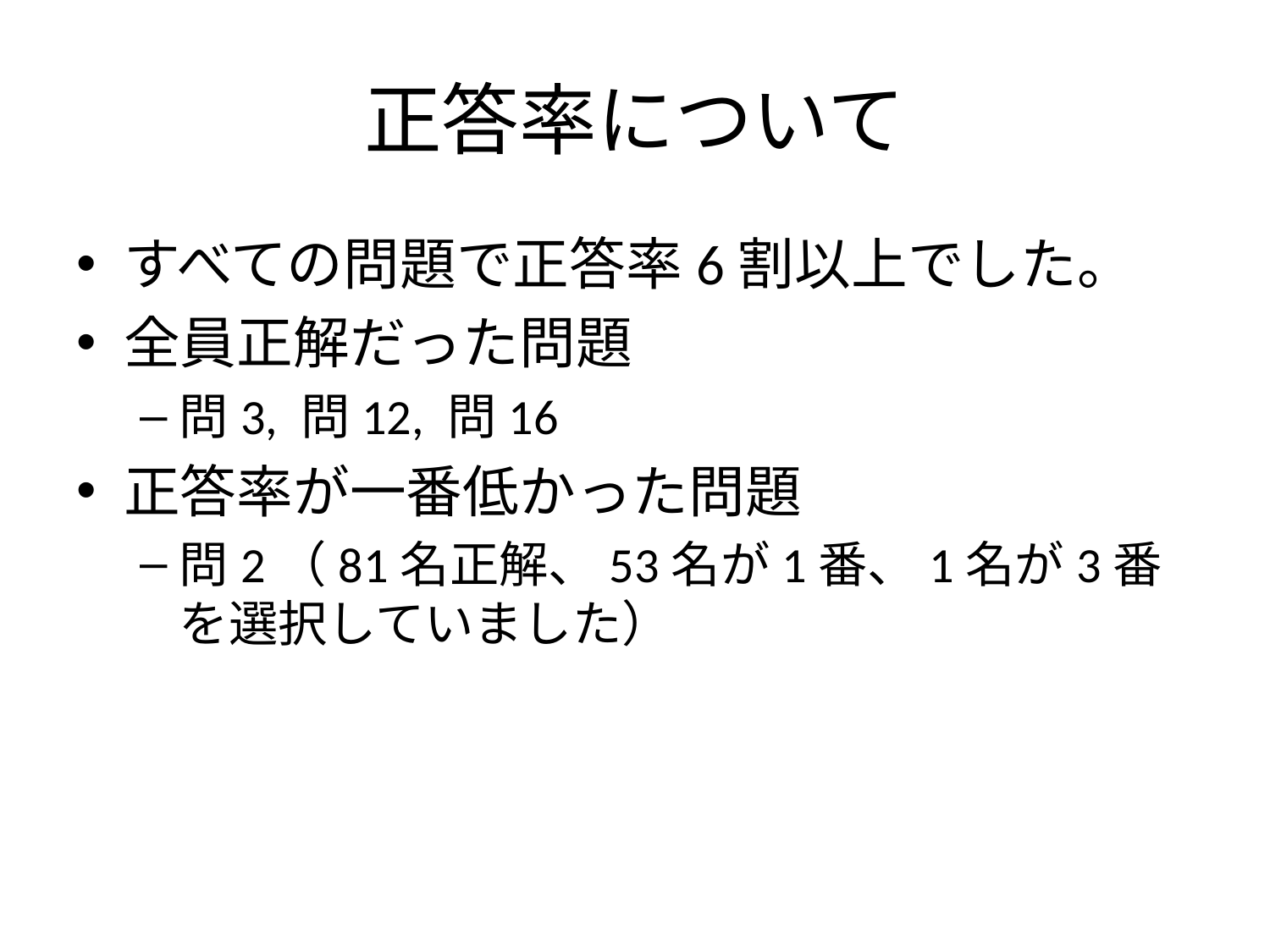

# 正答率について
すべての問題で正答率6割以上でした。
全員正解だった問題
問3, 問12, 問16
正答率が一番低かった問題
問2（81名正解、53名が1番、1名が3番を選択していました）